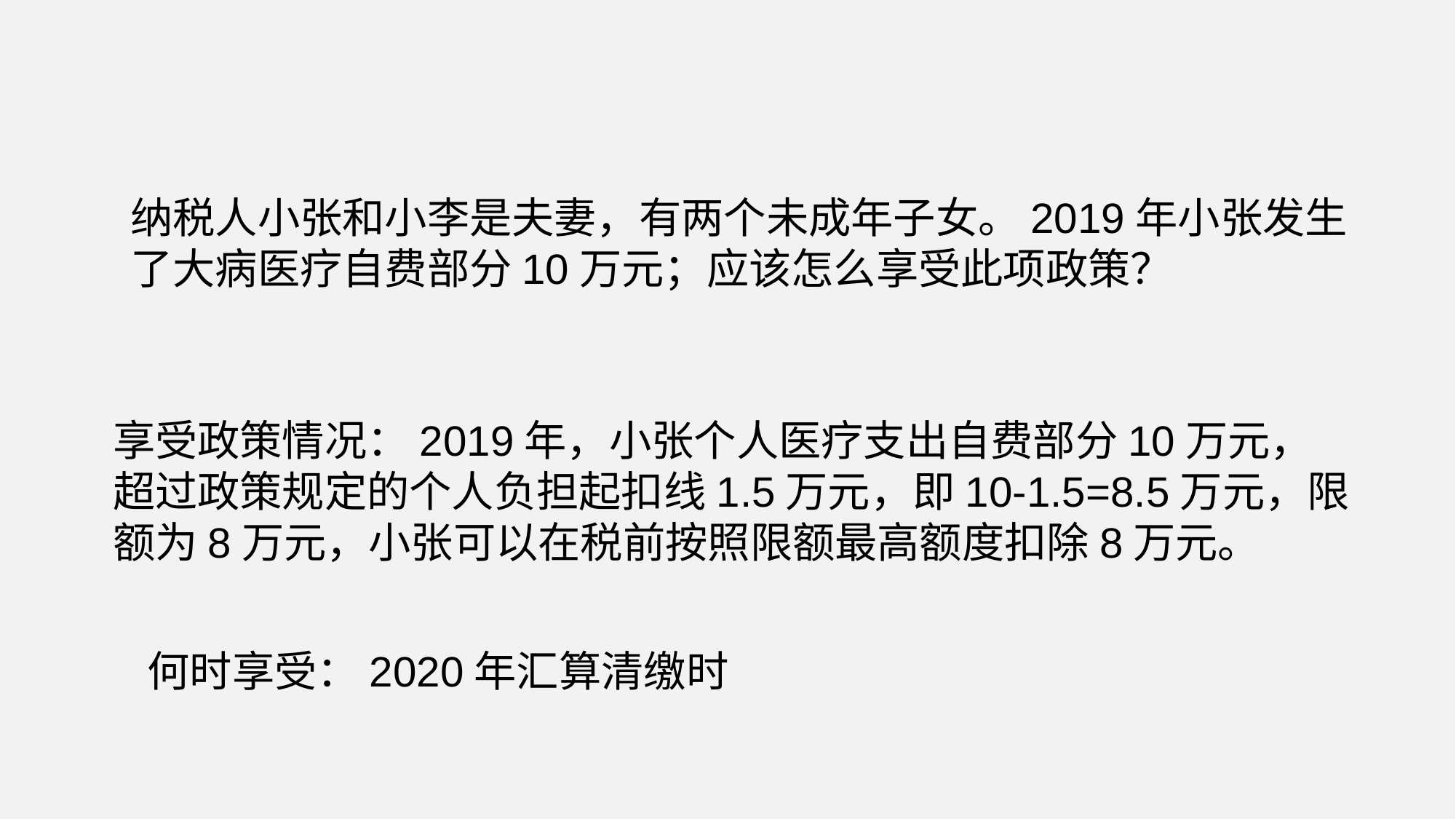

纳税人小张和小李是夫妻，有两个未成年子女。2019年小张发生了大病医疗自费部分10万元；应该怎么享受此项政策？
享受政策情况：2019年，小张个人医疗支出自费部分10万元，超过政策规定的个人负担起扣线1.5万元，即10-1.5=8.5万元，限额为8万元，小张可以在税前按照限额最高额度扣除8万元。

何时享受：2020年汇算清缴时
举例说明：